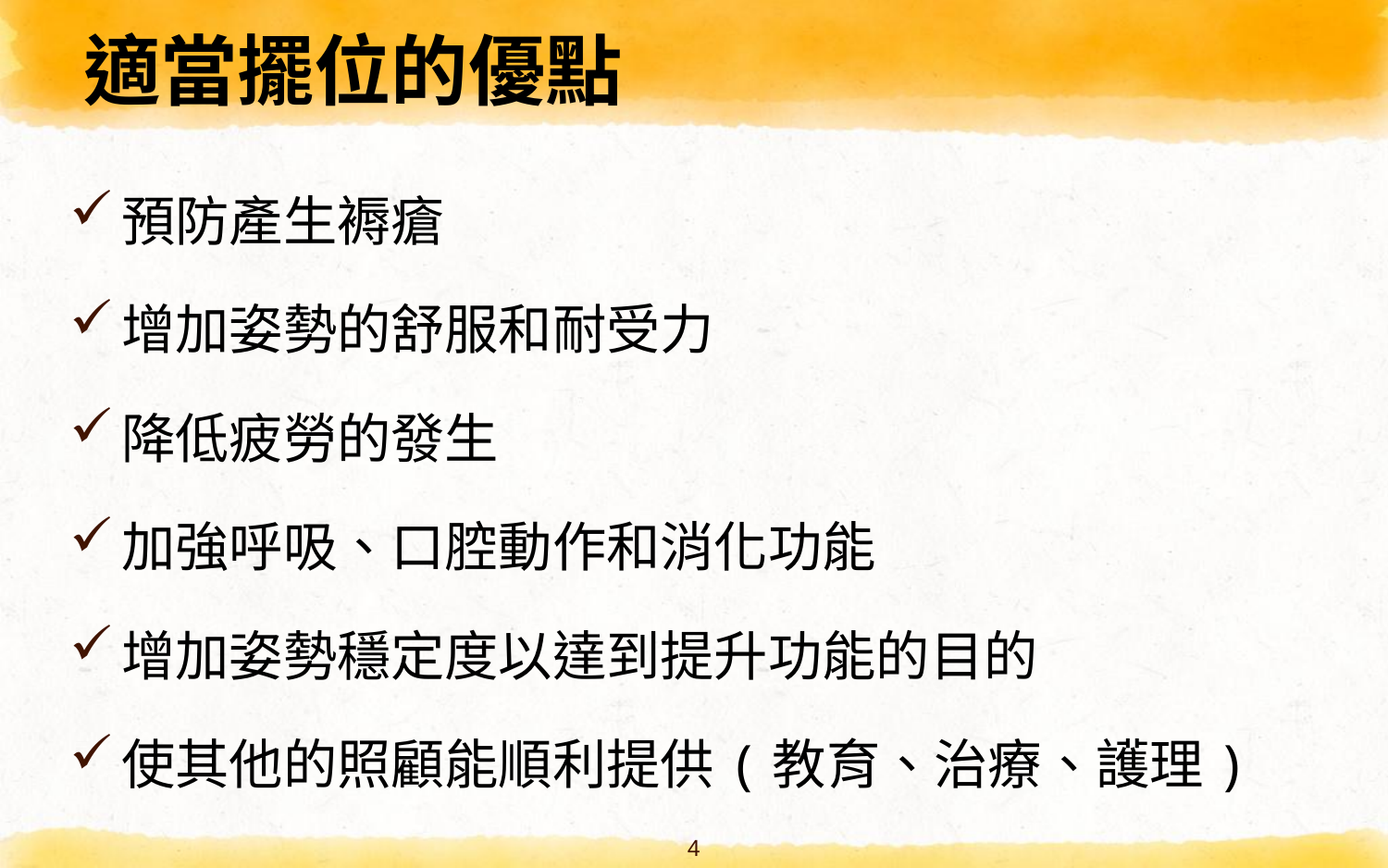

# 適當擺位的優點
預防產生褥瘡
增加姿勢的舒服和耐受力
降低疲勞的發生
加強呼吸、口腔動作和消化功能
增加姿勢穩定度以達到提升功能的目的
使其他的照顧能順利提供(教育、治療、護理)
4